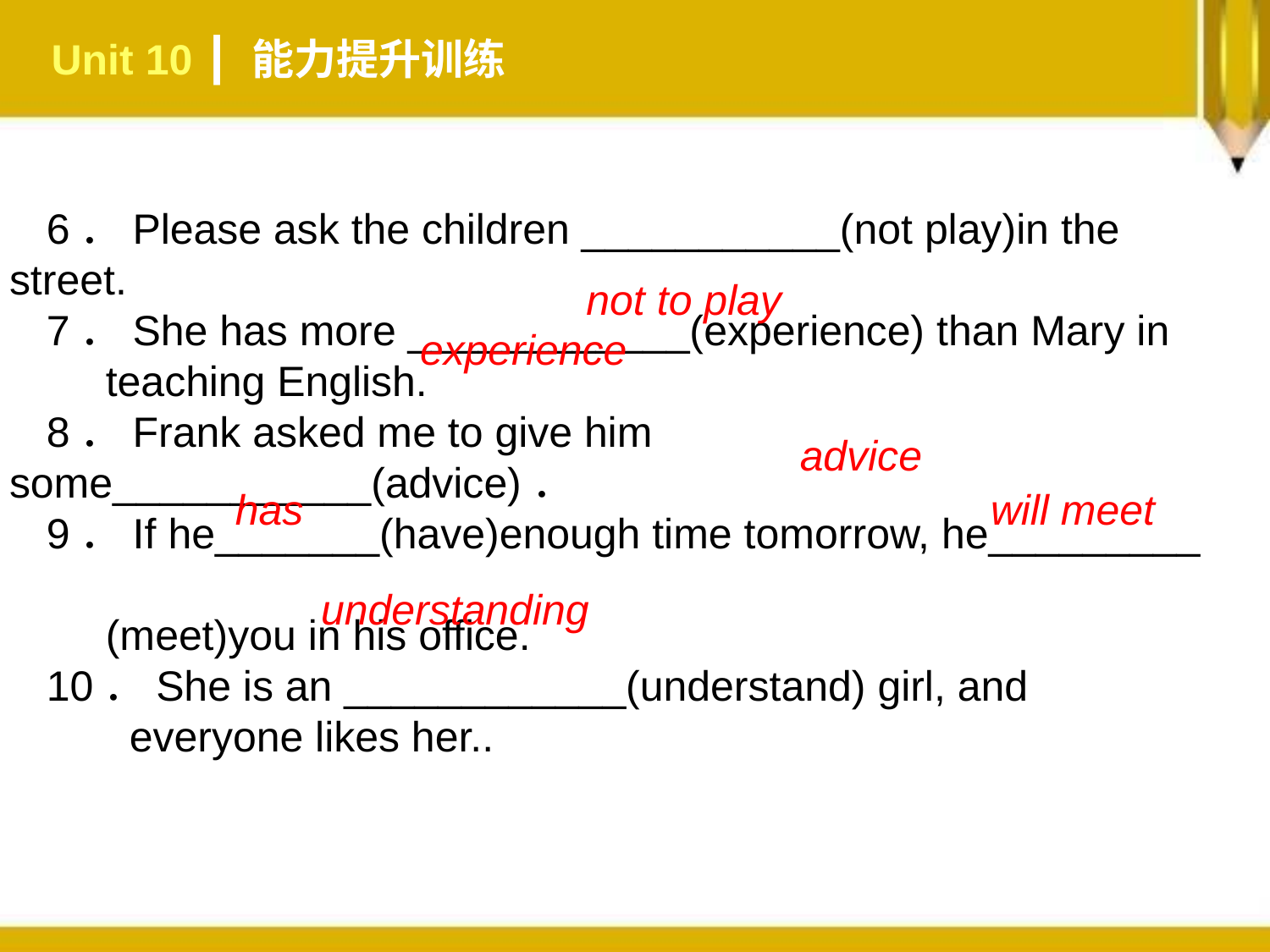

Unit 10 ┃ 能力提升训练
not to play
6．Please ask the children ___________(not play)in the street.
7．She has more ____________(experience) than Mary in
     teaching English.
8．Frank asked me to give him some___________(advice)．
9．If he_______(have)enough time tomorrow, he_________
     (meet)you in his office.
10．She is an ____________(understand) girl, and
       everyone likes her..
experience
advice
has
will meet
understanding